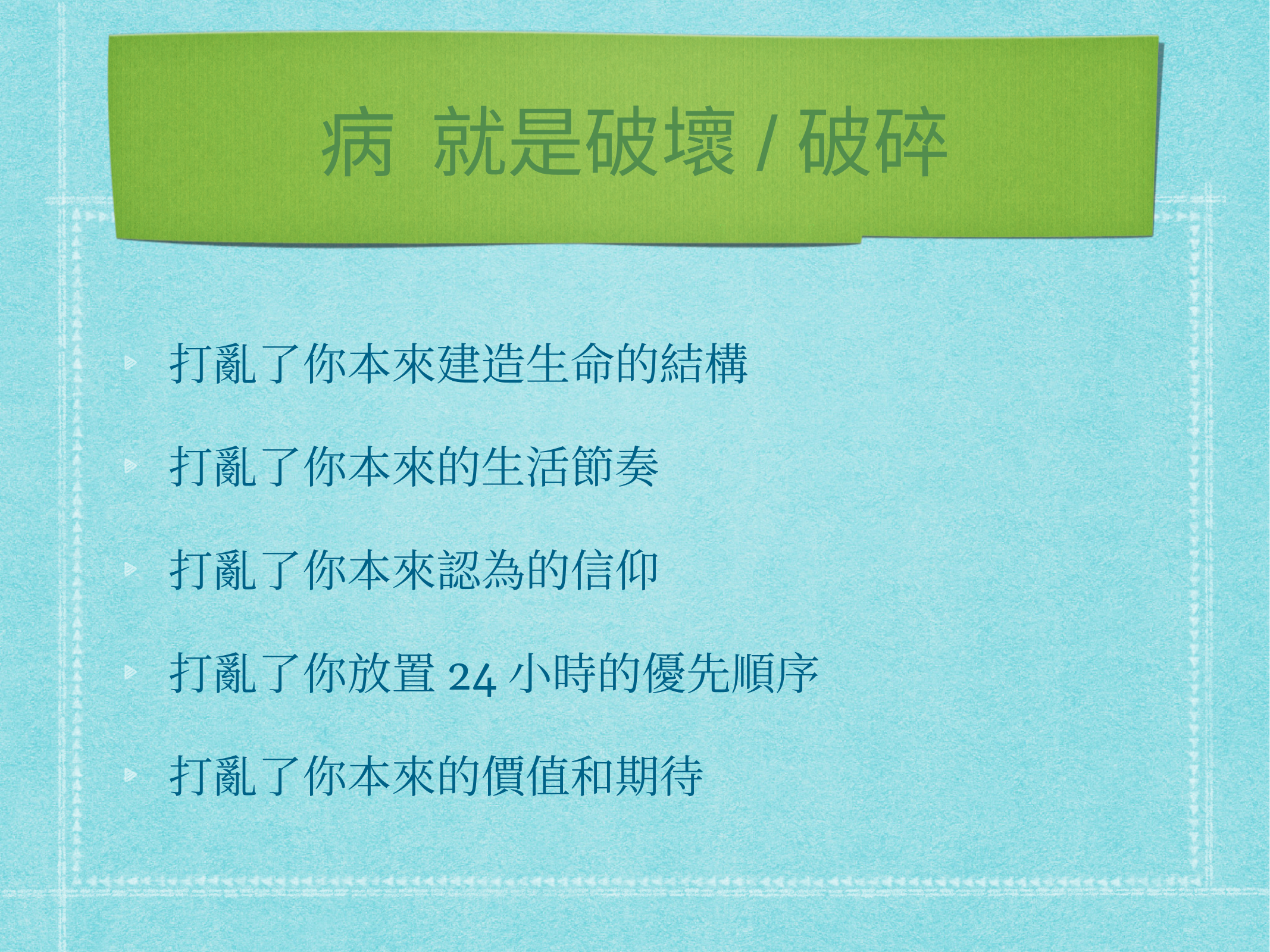

# 病  就是破壞/破碎
打亂了你本來建造生命的結構
打亂了你本來的生活節奏
打亂了你本來認為的信仰
打亂了你放置24小時的優先順序
打亂了你本來的價值和期待